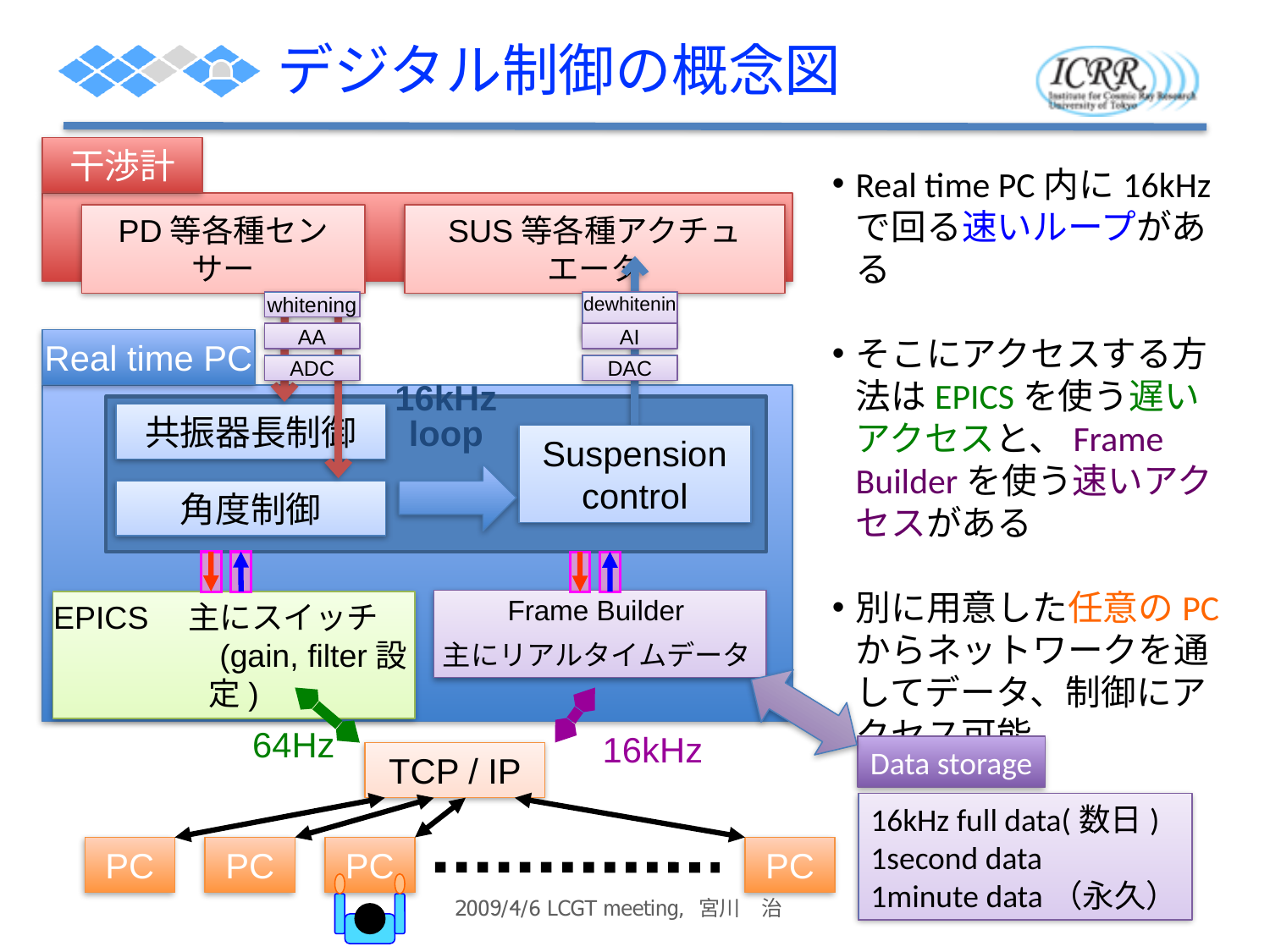

# デジタル制御の概念図
干渉計
Real time PC内に16kHzで回る速いループがある

そこにアクセスする方法はEPICSを使う遅いアクセスと、Frame Builderを使う速いアクセスがある

別に用意した任意のPCからネットワークを通してデータ、制御にアクセス可能

PD等各種センサー
SUS等各種アクチュエータ
whitening
dewhitening
AA
AI
Real time PC
ADC
DAC

16kHz
loop

共振器長制御
Suspension control

角度制御

Frame Builder
主にリアルタイムデータ
EPICS　主にスイッチ                           (gain, filter設定)

64Hz
16kHz
Data storage
TCP / IP
16kHz full data(数日)
1second data
1minute data（永久）

PC
PC
PC
PC

2009/4/6 LCGT meeting,  宮川　治
3